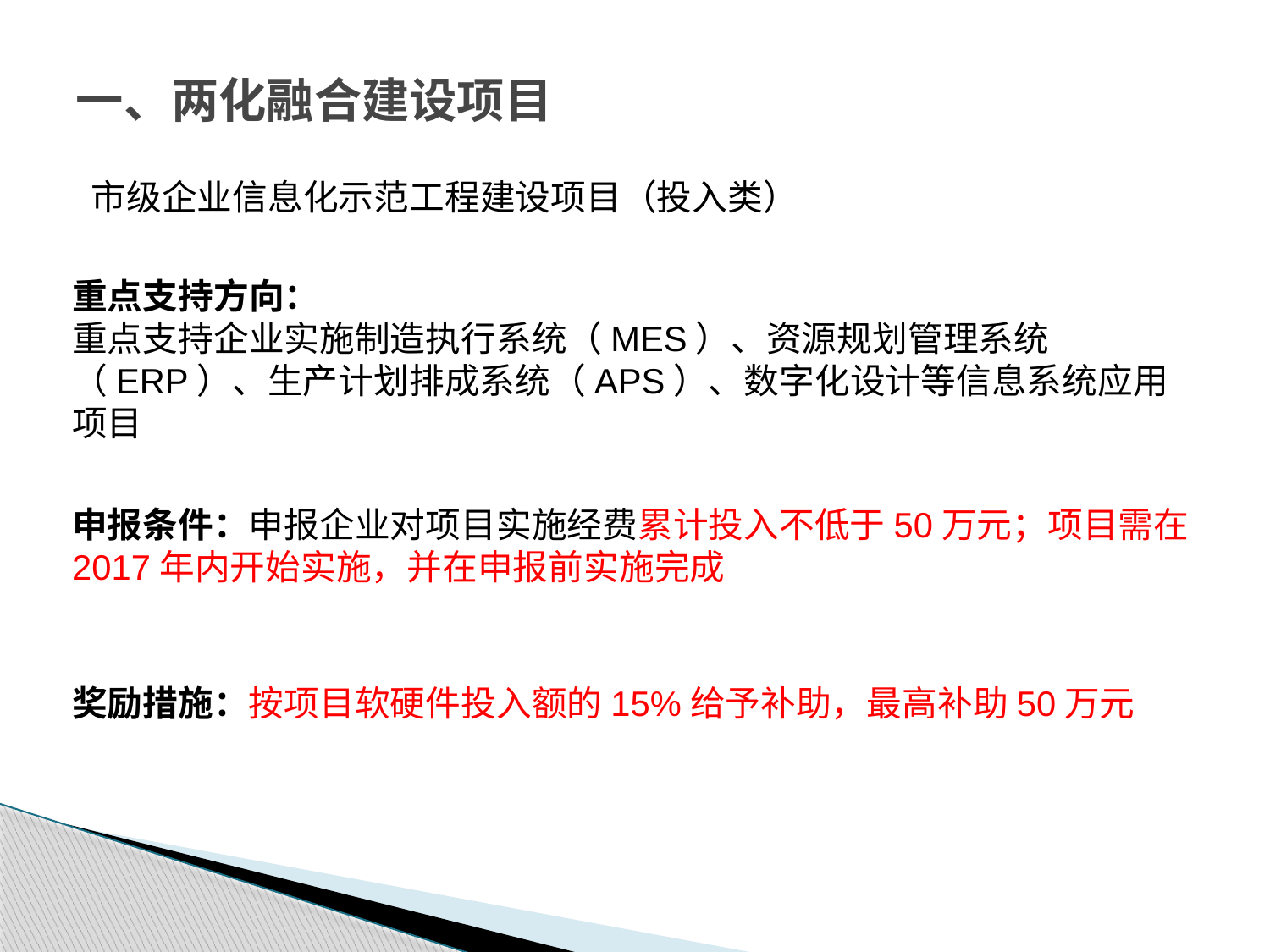

# 一、两化融合建设项目
市级企业信息化示范工程建设项目（投入类）
重点支持方向：
重点支持企业实施制造执行系统（MES）、资源规划管理系统（ERP）、生产计划排成系统（APS）、数字化设计等信息系统应用项目
申报条件：申报企业对项目实施经费累计投入不低于50万元；项目需在2017年内开始实施，并在申报前实施完成
奖励措施：按项目软硬件投入额的15%给予补助，最高补助50万元